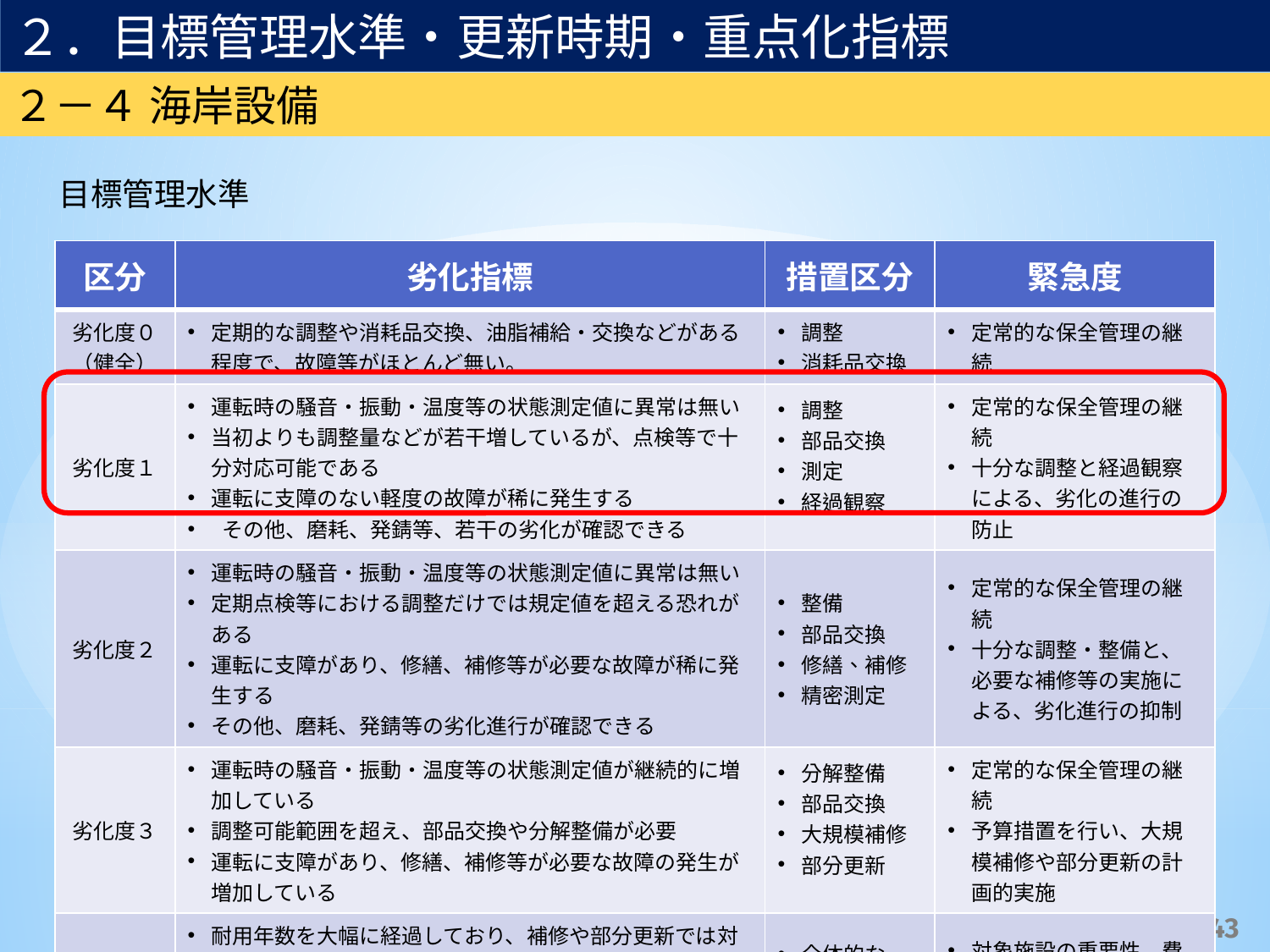

２．目標管理水準・更新時期・重点化指標
２－４ 海岸設備
目標管理水準
| 区分 | 劣化指標 | 措置区分 | 緊急度 |
| --- | --- | --- | --- |
| 劣化度０ （健全） | 定期的な調整や消耗品交換、油脂補給・交換などがある程度で、故障等がほとんど無い。 | 調整 消耗品交換 | 定常的な保全管理の継続 |
| 劣化度１ | 運転時の騒音・振動・温度等の状態測定値に異常は無い 当初よりも調整量などが若干増しているが、点検等で十分対応可能である 運転に支障のない軽度の故障が稀に発生する その他、磨耗、発錆等、若干の劣化が確認できる | 調整 部品交換 測定 経過観察 | 定常的な保全管理の継続 十分な調整と経過観察による、劣化の進行の防止 |
| 劣化度２ | 運転時の騒音・振動・温度等の状態測定値に異常は無い 定期点検等における調整だけでは規定値を超える恐れがある 運転に支障があり、修繕、補修等が必要な故障が稀に発生する その他、磨耗、発錆等の劣化進行が確認できる | 整備 部品交換 修繕、補修 精密測定 | 定常的な保全管理の継続 十分な調整・整備と、必要な補修等の実施による、劣化進行の抑制 |
| 劣化度３ | 運転時の騒音・振動・温度等の状態測定値が継続的に増加している 調整可能範囲を超え、部品交換や分解整備が必要 運転に支障があり、修繕、補修等が必要な故障の発生が増加している | 分解整備 部品交換 大規模補修 部分更新 | 定常的な保全管理の継続 予算措置を行い、大規模補修や部分更新の計画的実施 |
| 劣化度４ | 耐用年数を大幅に経過しており、補修や部分更新では対応できない箇所で腐食、磨耗等の劣化が著しい 運転時の騒音・振動・温度等の状態測定値が許容範囲を大きくはずれ、不安定な運転状態である | 全体的な 改築、更新 | 対象施設の重要性、費用効果等を検証し、すみやかに対処 |

43